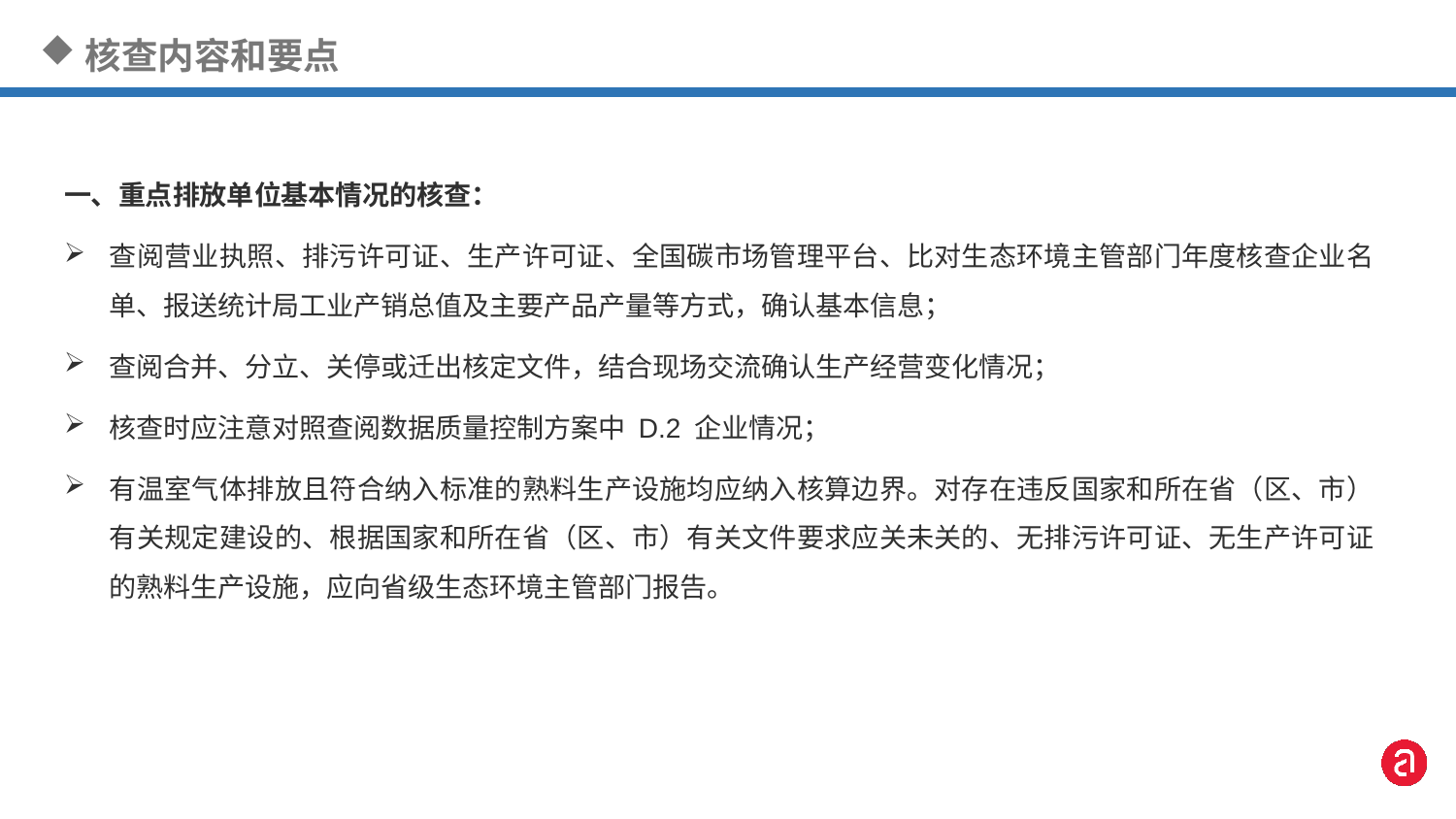

核查内容和要点
一、重点排放单位基本情况的核查：
查阅营业执照、排污许可证、生产许可证、全国碳市场管理平台、比对生态环境主管部门年度核查企业名单、报送统计局工业产销总值及主要产品产量等方式，确认基本信息；
查阅合并、分立、关停或迁出核定文件，结合现场交流确认生产经营变化情况；
核查时应注意对照查阅数据质量控制方案中 D.2 企业情况；
有温室气体排放且符合纳入标准的熟料生产设施均应纳入核算边界。对存在违反国家和所在省（区、市）有关规定建设的、根据国家和所在省（区、市）有关文件要求应关未关的、无排污许可证、无生产许可证的熟料生产设施，应向省级生态环境主管部门报告。